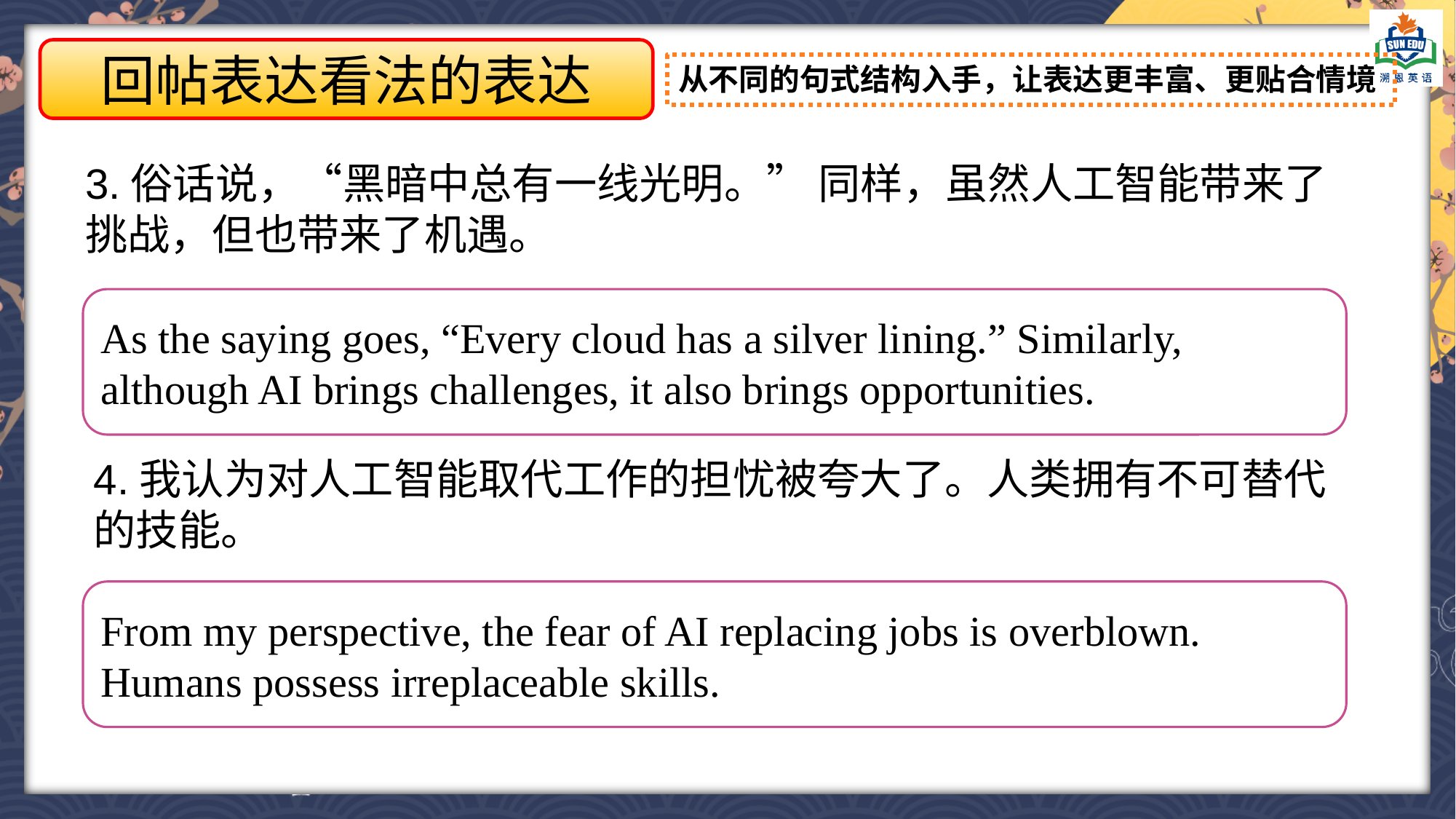

回帖表达看法的表达
从不同的句式结构入手，让表达更丰富、更贴合情境
3.俗话说，“黑暗中总有一线光明。” 同样，虽然人工智能带来了挑战，但也带来了机遇。
As the saying goes, “Every cloud has a silver lining.” Similarly, although AI brings challenges, it also brings opportunities.
4.我认为对人工智能取代工作的担忧被夸大了。人类拥有不可替代的技能。
From my perspective, the fear of AI replacing jobs is overblown. Humans possess irreplaceable skills.